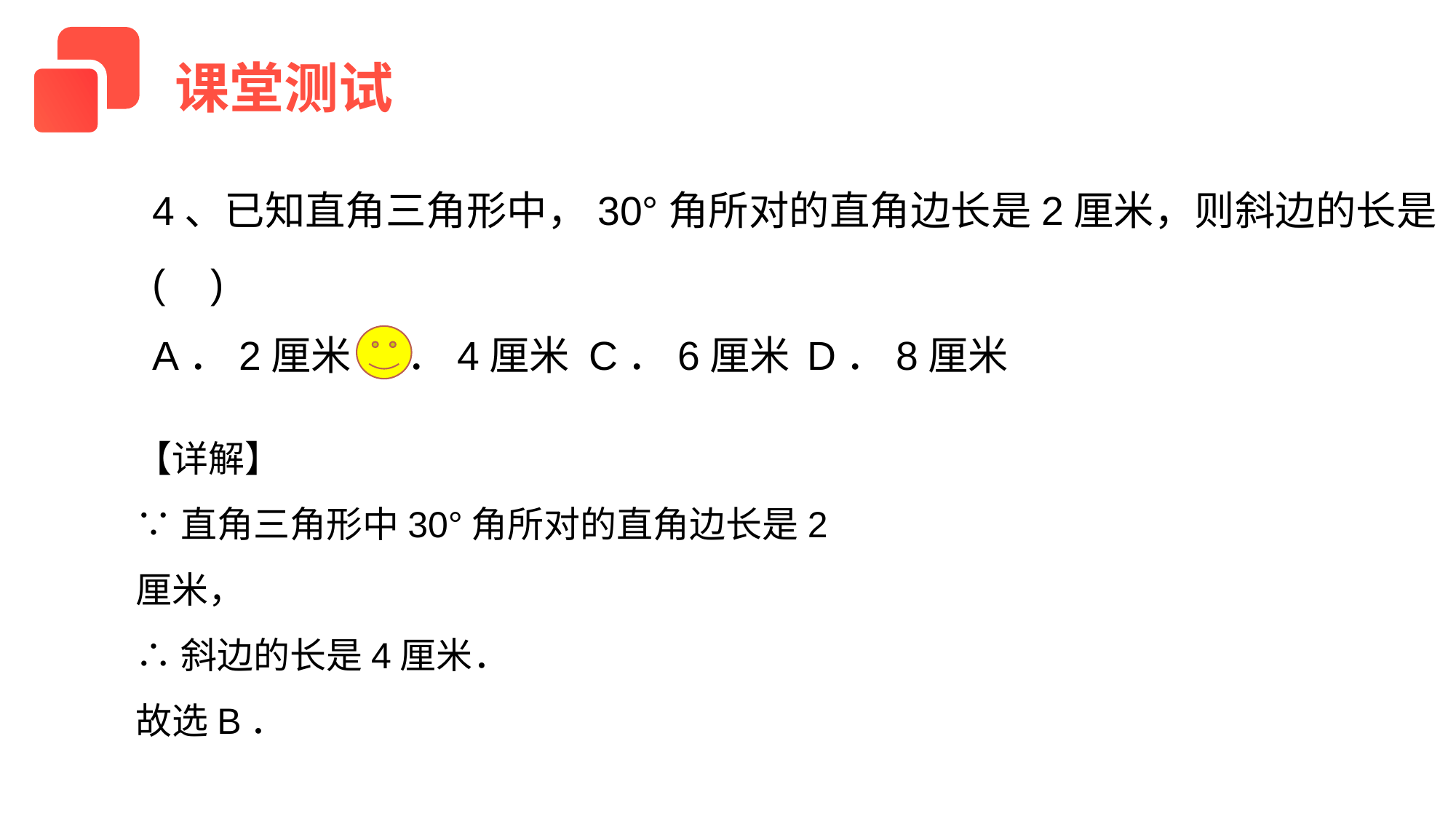

课堂测试
4、已知直角三角形中，30°角所对的直角边长是2厘米，则斜边的长是(    )
A．2厘米	B．4厘米	C．6厘米	D．8厘米

【详解】
∵直角三角形中30°角所对的直角边长是2厘米，
∴斜边的长是4厘米．
故选B．